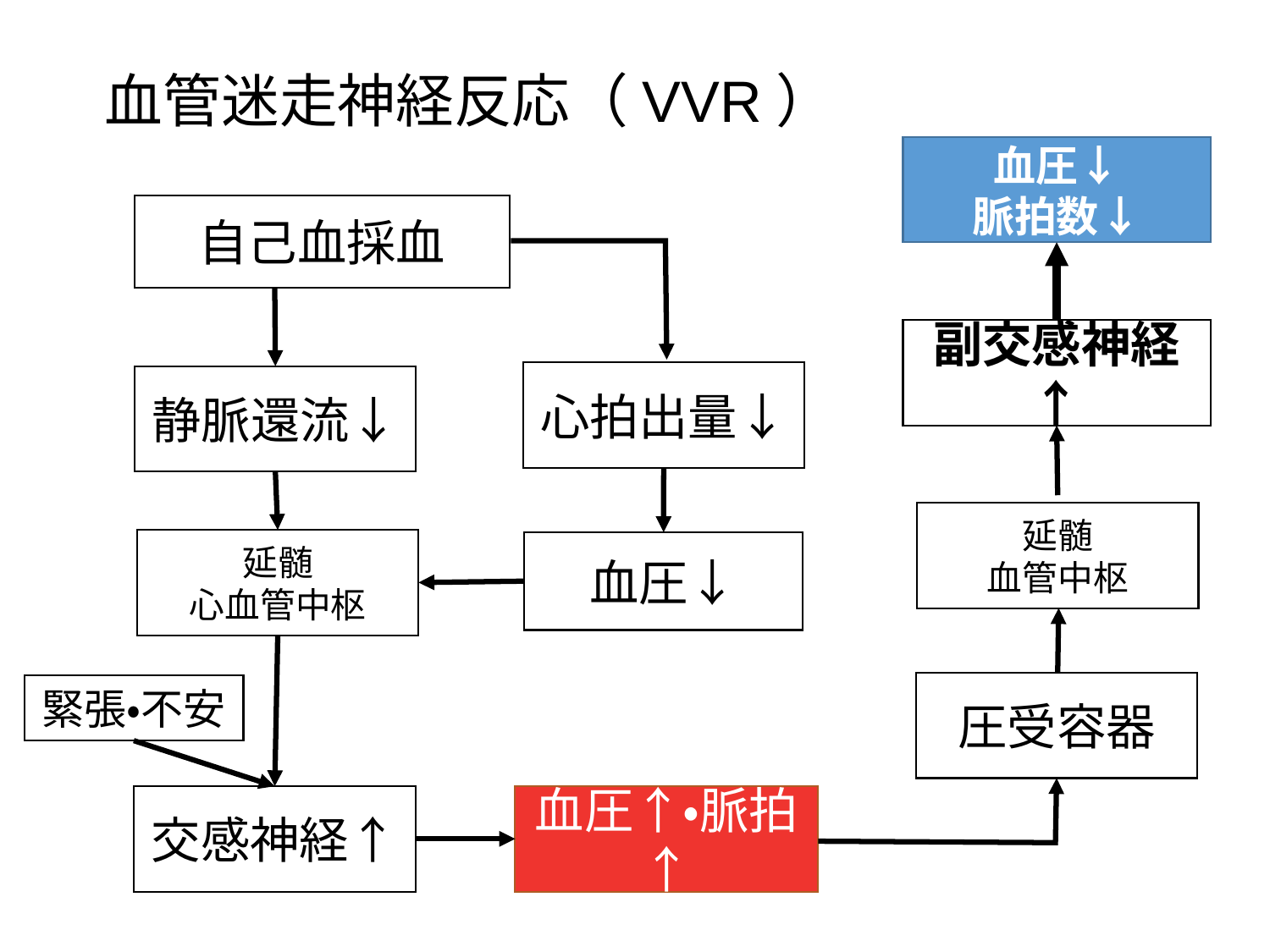

# 血管迷走神経反応（VVR）
血圧↓
脈拍数↓
自己血採血

副交感神経↑
心拍出量↓
静脈還流↓
延髄
血管中枢
延髄
心血管中枢
血圧↓
圧受容器
緊張・不安

交感神経↑
血圧↑・脈拍↑